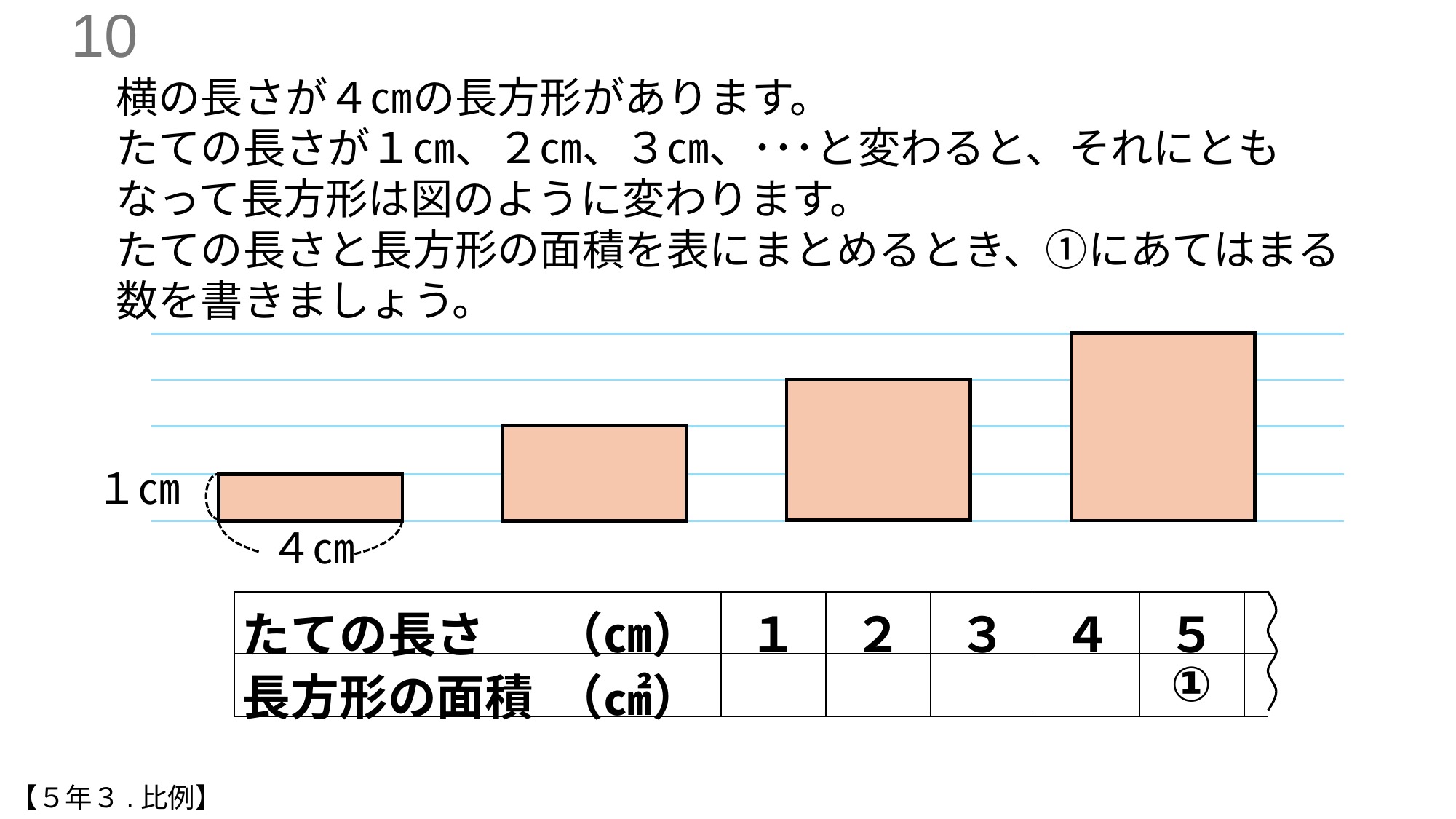

10
横の長さが４㎝の長方形があります。
たての長さが１㎝、２㎝、３㎝、･･･と変わると、それにともなって長方形は図のように変わります。
たての長さと長方形の面積を表にまとめるとき、①にあてはまる数を書きましょう。

１㎝

４㎝
| たての長さ | （㎝） | １ | ２ | ３ | ４ | ５ |  |  |
| --- | --- | --- | --- | --- | --- | --- | --- | --- |
| 長方形の面積 | （㎠） |  |  |  |  | ① |  |  |

【５年３.比例】